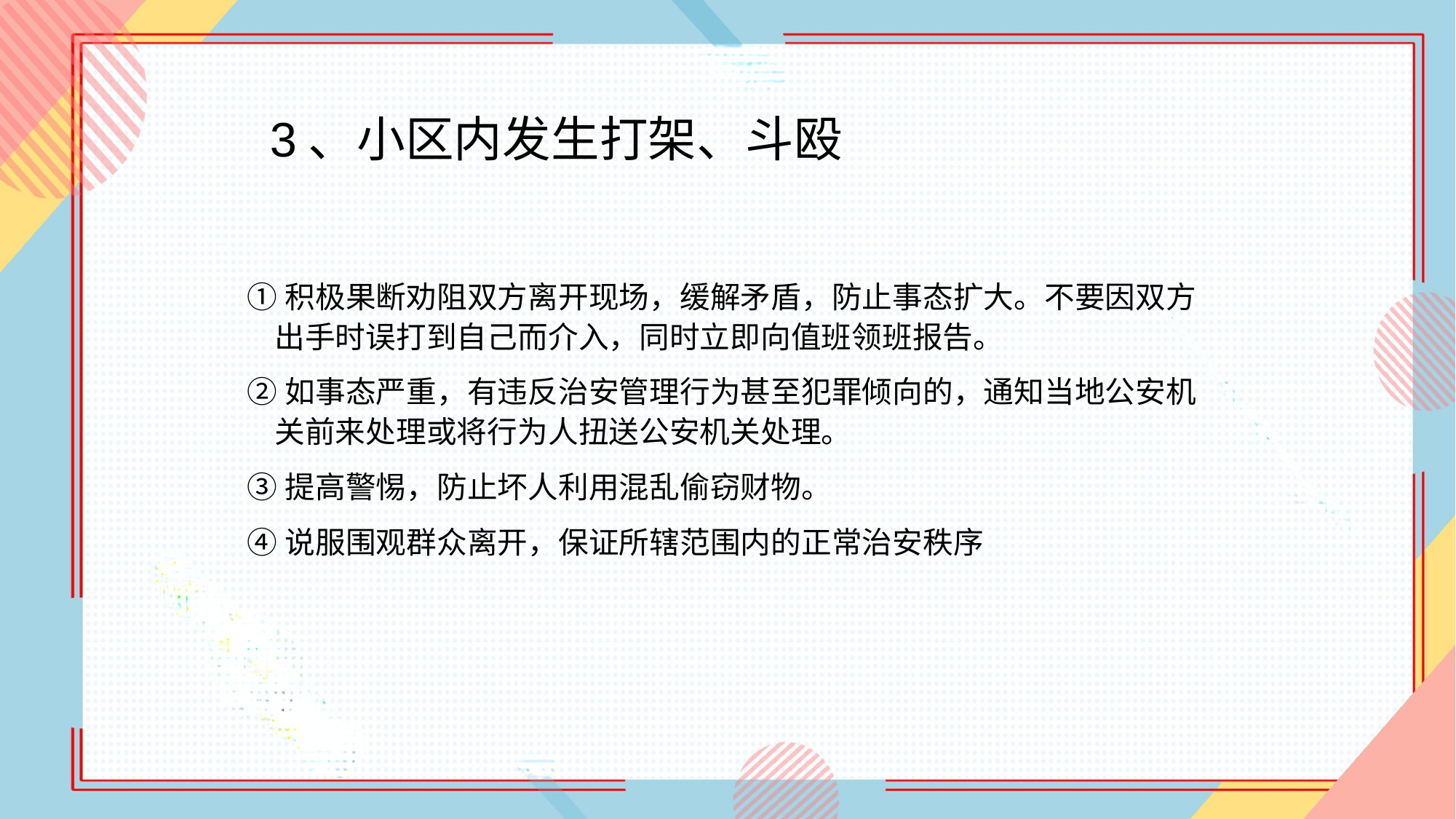

3、小区内发生打架、斗殴

①积极果断劝阻双方离开现场，缓解矛盾，防止事态扩大。不要因双方出手时误打到自己而介入，同时立即向值班领班报告。
②如事态严重，有违反治安管理行为甚至犯罪倾向的，通知当地公安机关前来处理或将行为人扭送公安机关处理。
③提高警惕，防止坏人利用混乱偷窃财物。
④说服围观群众离开，保证所辖范围内的正常治安秩序